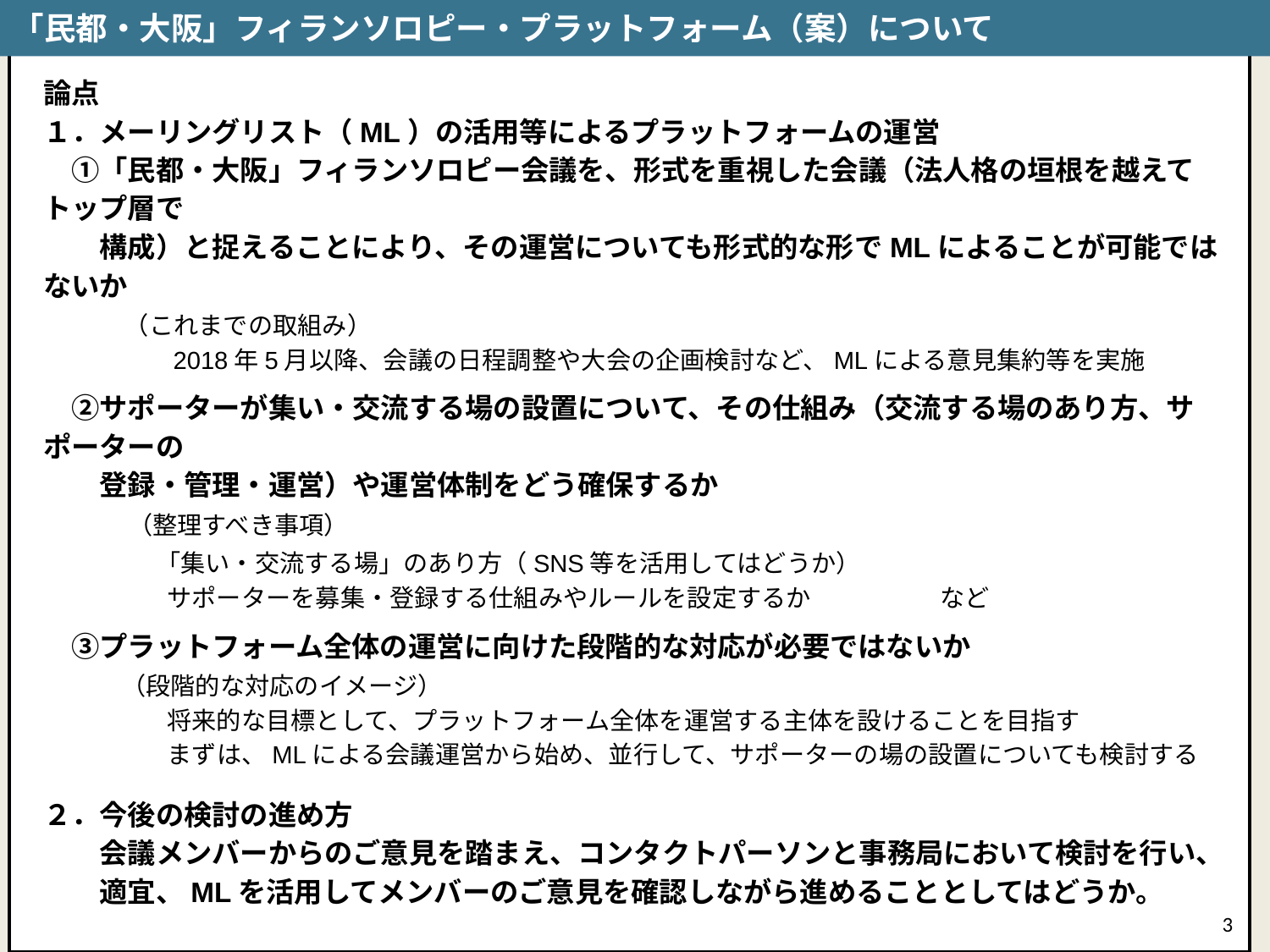

「民都・大阪」フィランソロピー・プラットフォーム（案）について

論点
１．メーリングリスト（ML）の活用等によるプラットフォームの運営
　①「民都・大阪」フィランソロピー会議を、形式を重視した会議（法人格の垣根を越えてトップ層で
　　構成）と捉えることにより、その運営についても形式的な形でMLによることが可能ではないか
　　　（これまでの取組み）
　　　　　2018年5月以降、会議の日程調整や大会の企画検討など、MLによる意見集約等を実施

　②サポーターが集い・交流する場の設置について、その仕組み（交流する場のあり方、サポーターの
　　登録・管理・運営）や運営体制をどう確保するか
　　　（整理すべき事項）
　　　　「集い・交流する場」のあり方（SNS等を活用してはどうか）
　　　　　サポーターを募集・登録する仕組みやルールを設定するか　　　　　 など

　③プラットフォーム全体の運営に向けた段階的な対応が必要ではないか
　　　（段階的な対応のイメージ）
　　　　　将来的な目標として、プラットフォーム全体を運営する主体を設けることを目指す
　　　　　まずは、MLによる会議運営から始め、並行して、サポーターの場の設置についても検討する

２．今後の検討の進め方
　　会議メンバーからのご意見を踏まえ、コンタクトパーソンと事務局において検討を行い、
　　適宜、MLを活用してメンバーのご意見を確認しながら進めることとしてはどうか。

3